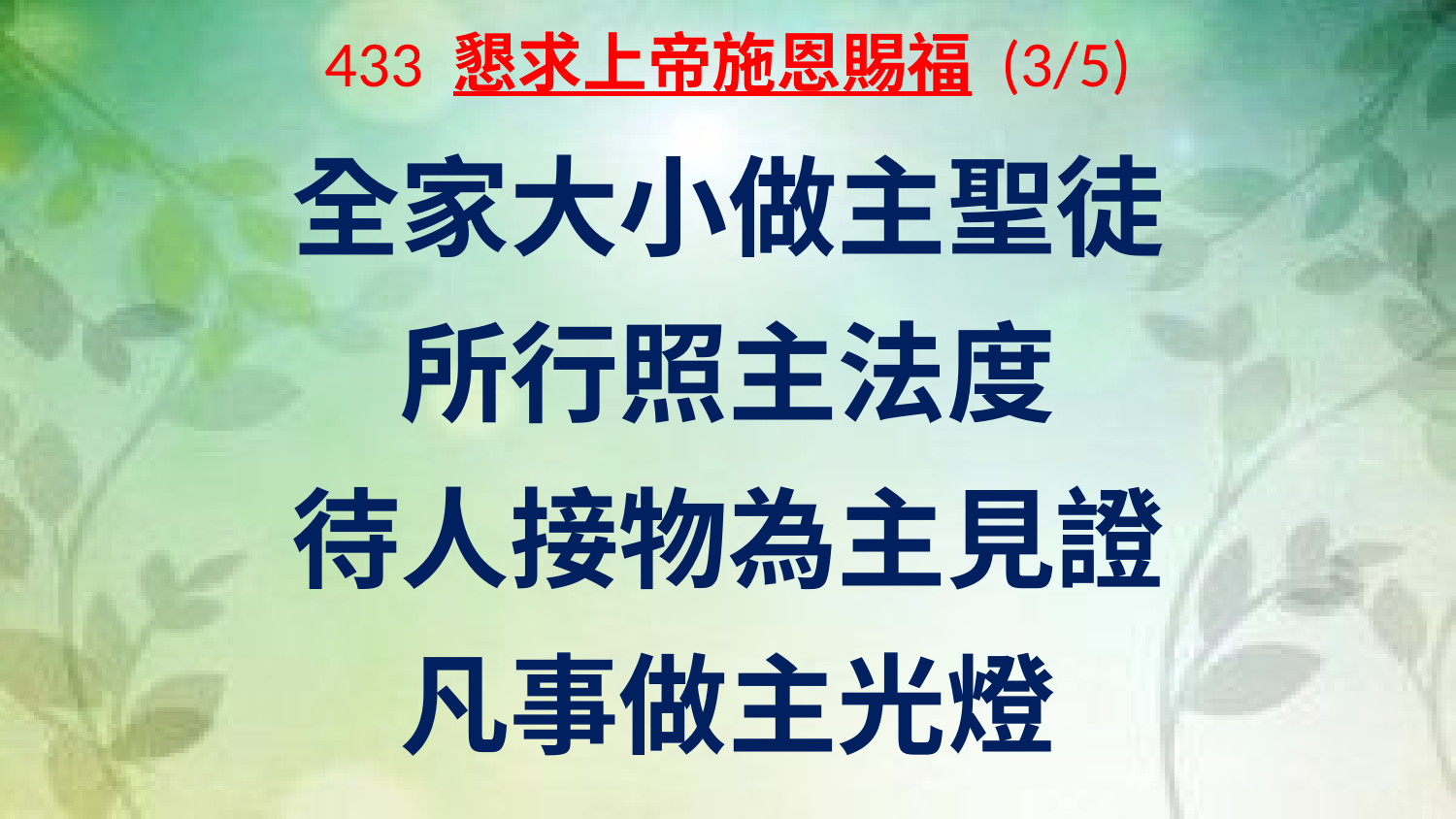

# 433 懇求上帝施恩賜福 (3/5)
全家大小做主聖徒
所行照主法度
待人接物為主見證
凡事做主光燈